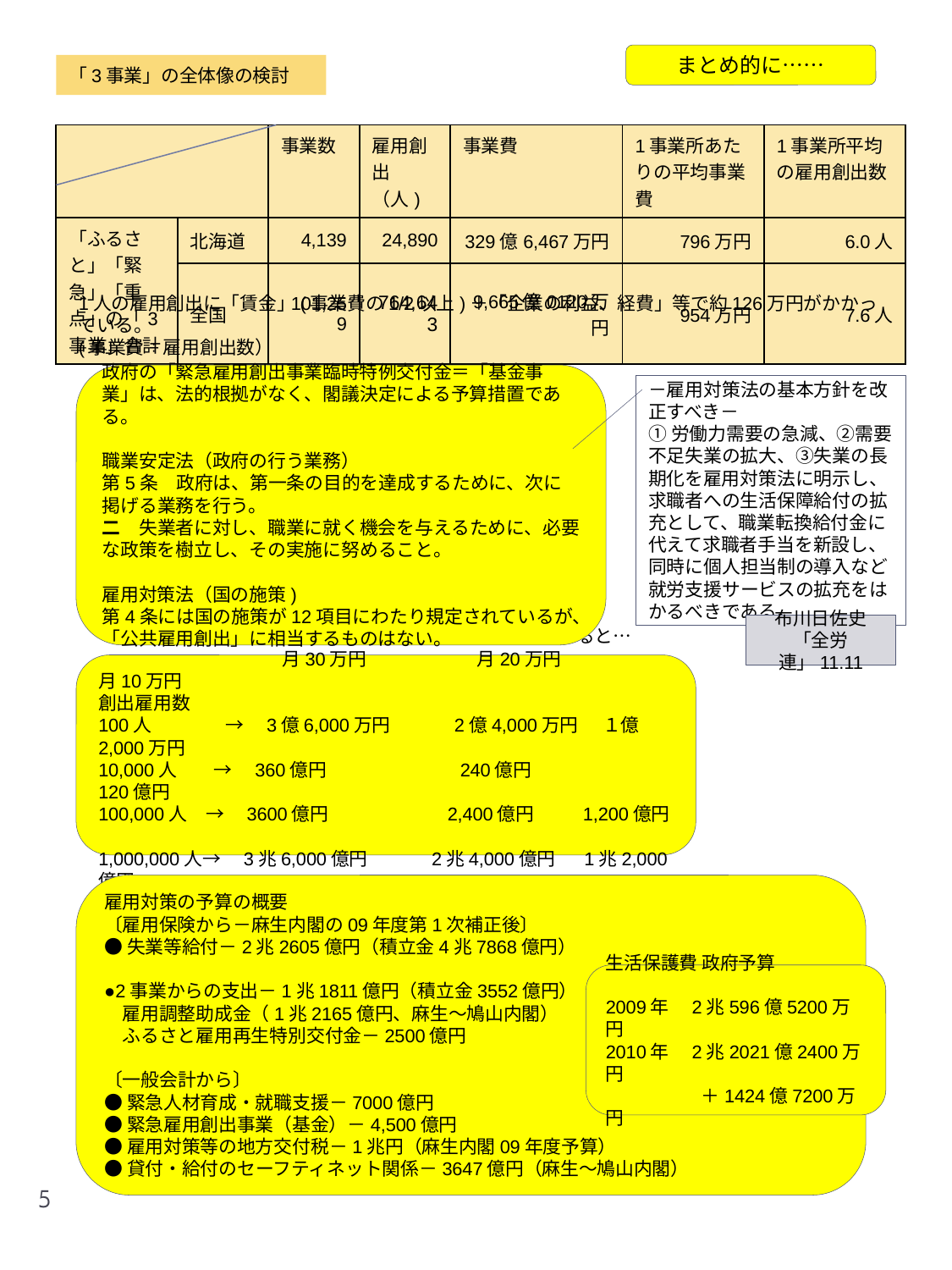

まとめ的に……
「3事業」の全体像の検討
|  |  | 事業数 | 雇用創出（人) | 事業費 | 1事業所あたりの平均事業費 | 1事業所平均の雇用創出数 |
| --- | --- | --- | --- | --- | --- | --- |
| 「ふるさと」「緊急」「重点」の「3事業」合計 | 北海道 | 4,139 | 24,890 | 329億6,467万円 | 796万円 | 6.0人 |
|  | 全国 | 101,259 | 764,643 | 9,665億0120万円 | 954万円 | 7.6人 |
1人の雇用創出に「賃金」(事業費の1/2以上)＋「企業の利益、経費」等で約126万円がかかっている。
(事業費÷雇用創出数）

政府の「緊急雇用創出事業臨時特例交付金＝「基金事業」は、法的根拠がなく、閣議決定による予算措置である。

職業安定法（政府の行う業務）
第5条　政府は、第一条の目的を達成するために、次に掲げる業務を行う。
二　失業者に対し、職業に就く機会を与えるために、必要な政策を樹立し、その実施に努めること。

雇用対策法（国の施策)
第4条には国の施策が12項目にわたり規定されているが、「公共雇用創出」に相当するものはない。

－雇用対策法の基本方針を改正すべき－
①労働力需要の急減、②需要不足失業の拡大、③失業の長期化を雇用対策法に明示し、求職者への生活保障給付の拡充として、職業転換給付金に代えて求職者手当を新設し、同時に個人担当制の導入など就労支援サービスの拡充をはかるべきである。
布川日佐史
「全労連」11.11

「雇用対策」にいくらかかるか、得られる月収額で試算すると…
　　　　　　　　　　月30万円　　　　　　月20万円　　　　　　月10万円
創出雇用数
100人　　　　→　3億6,000万円　　　 2億4,000万円      １億2,000万円
10,000人　　→　360億円　　　　　　　240億円　　　　　　120億円
100,000人　→　3600億円　　　　　　 2,400億円           1,200億円
1,000,000人→　3兆6,000億円　 　　2兆4,000億円      1兆2,000億円

雇用対策の予算の概要
〔雇用保険から－麻生内閣の09年度第1次補正後〕
●失業等給付－2兆2605億円（積立金4兆7868億円）

●2事業からの支出－1兆1811億円（積立金3552億円）
　雇用調整助成金（1兆2165億円、麻生～鳩山内閣）
　ふるさと雇用再生特別交付金－2500億円

〔一般会計から〕
●緊急人材育成・就職支援－7000億円
●緊急雇用創出事業（基金）－4,500億円
●雇用対策等の地方交付税－1兆円（麻生内閣09年度予算）
●貸付・給付のセーフティネット関係－3647億円（麻生～鳩山内閣）
生活保護費 政府予算

2009年　2兆596億5200万円
2010年　2兆2021億2400万円
　　　　 　＋1424億7200万円
5